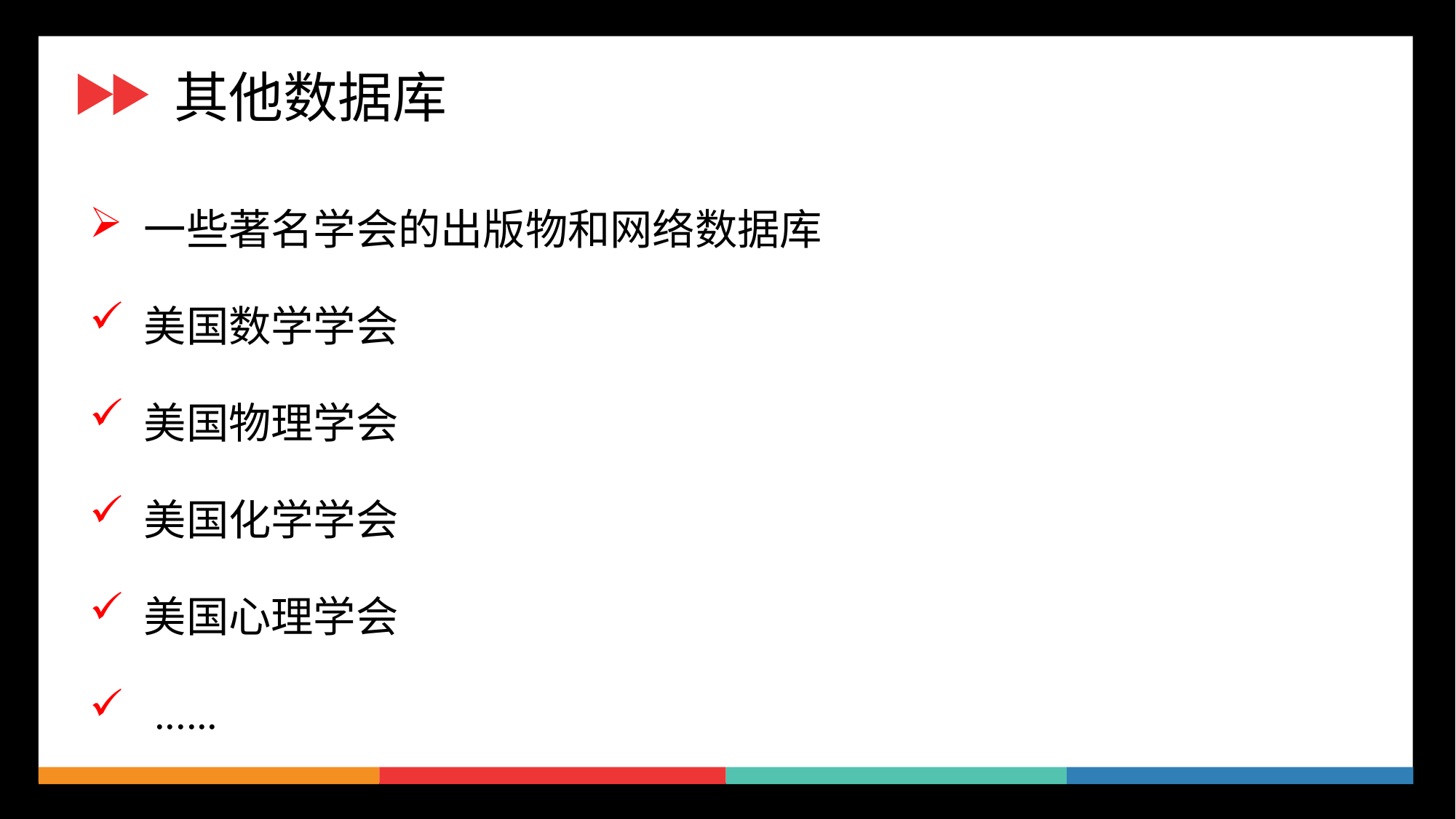

其他数据库

一些著名学会的出版物和网络数据库
美国数学学会
美国物理学会
美国化学学会
美国心理学会
 ......